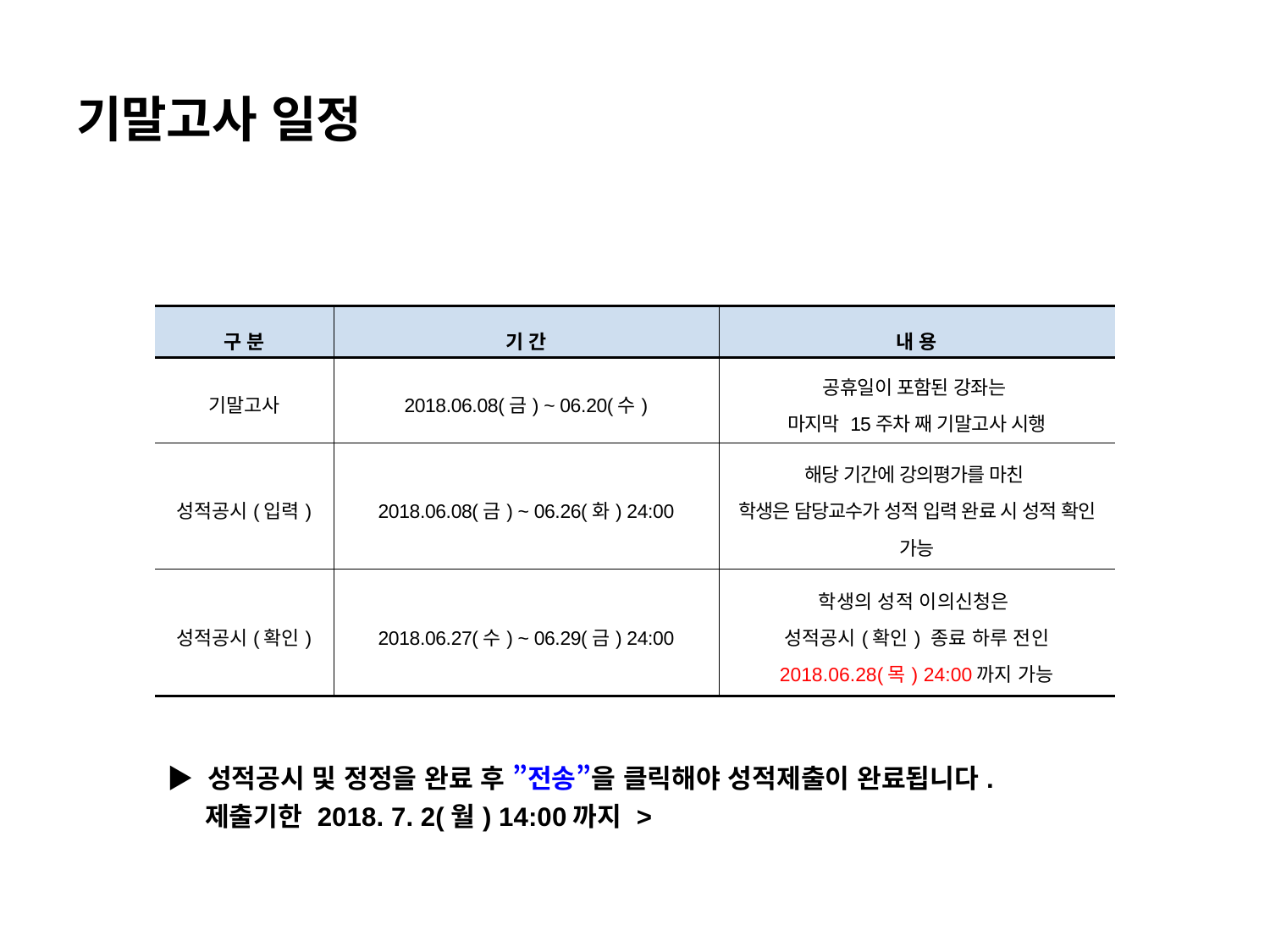

# 기말고사 일정
| 구 분 | 기 간 | 내 용 |
| --- | --- | --- |
| 기말고사 | 2018.06.08(금) ~ 06.20(수) | 공휴일이 포함된 강좌는 마지막 15주차 째 기말고사 시행 |
| 성적공시(입력) | 2018.06.08(금) ~ 06.26(화) 24:00 | 해당 기간에 강의평가를 마친 학생은 담당교수가 성적 입력 완료 시 성적 확인 가능 |
| 성적공시(확인) | 2018.06.27(수) ~ 06.29(금) 24:00 | 학생의 성적 이의신청은 성적공시(확인) 종료 하루 전인 2018.06.28(목) 24:00까지 가능 |
▶ 성적공시 및 정정을 완료 후 ”전송”을 클릭해야 성적제출이 완료됩니다.
    제출기한 2018. 7. 2(월) 14:00까지 >